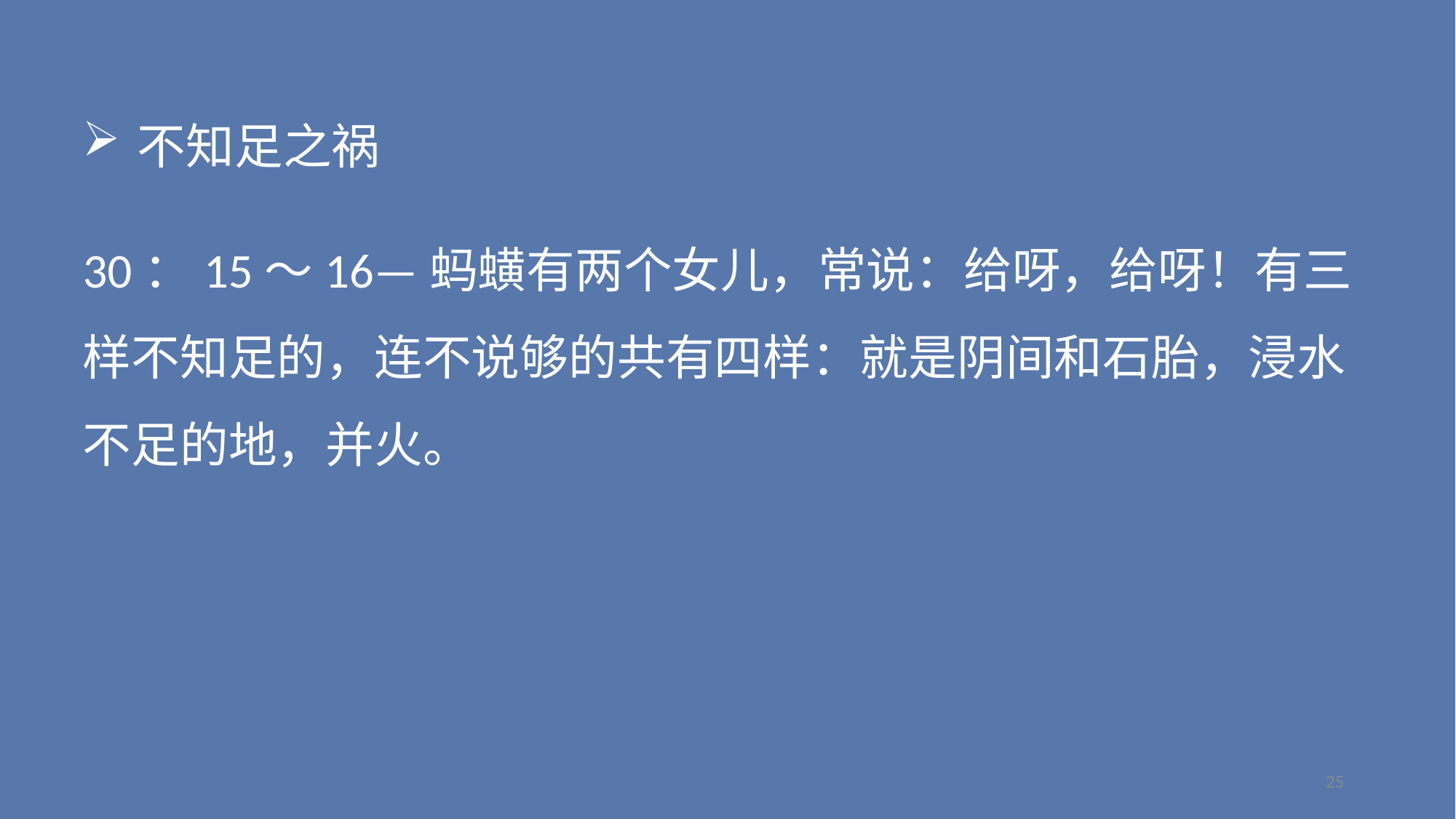

不知足之祸
30：15～16—蚂蟥有两个女儿，常说：给呀，给呀！有三样不知足的，连不说够的共有四样：就是阴间和石胎，浸水不足的地，并火。
25